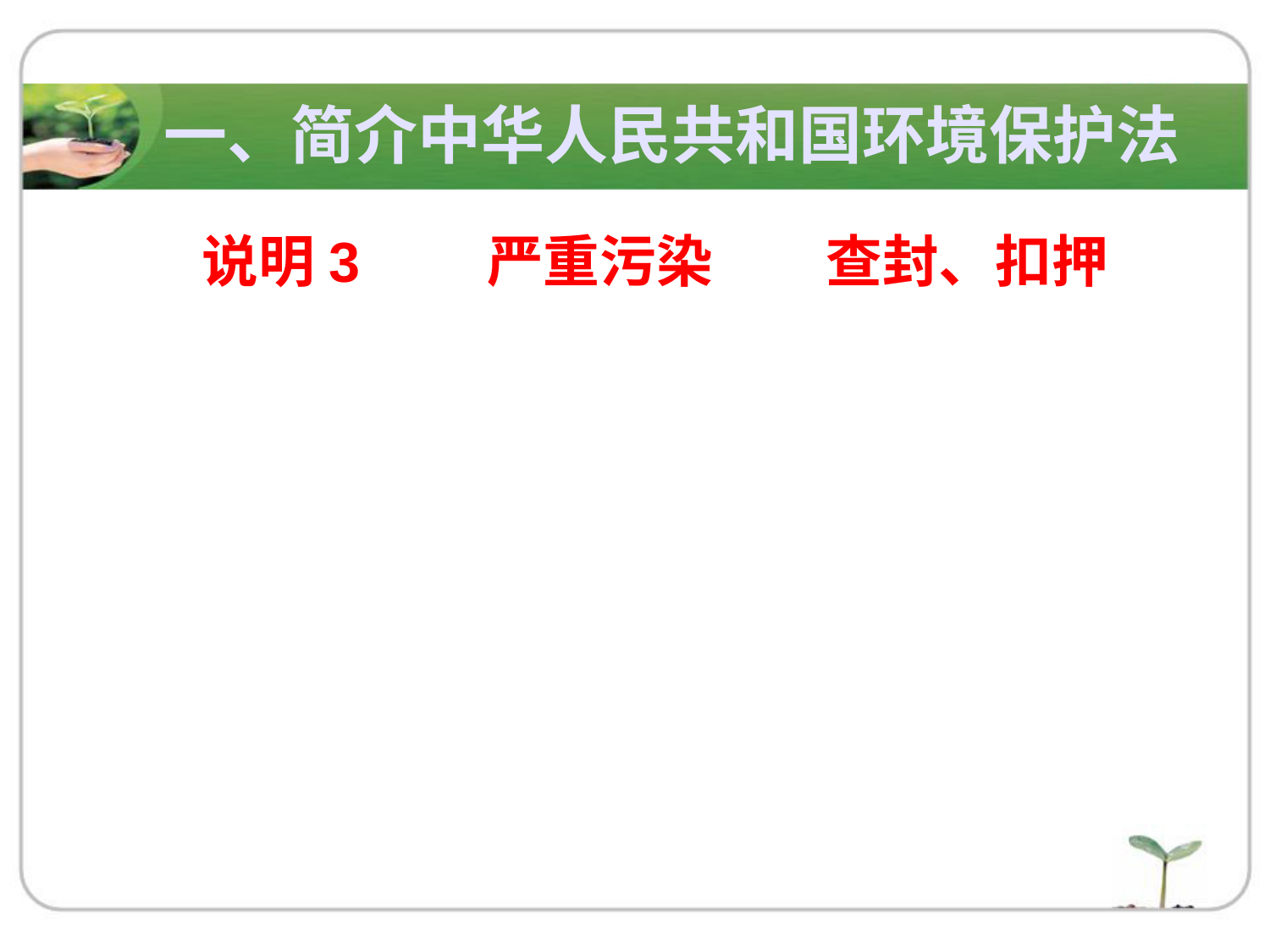

一、简介中华人民共和国环境保护法
说明3：“严重污染”之查封、扣押
第25条：企业违法排污，造成或可能造成严重污染的，环保部门可以查封、扣押造成排污的设施、设备。
《行政强制法》：在适用要件、程序等方面作了严格规定。目的在于规范，防止滥用，保障相对人合法权益。
      如何认定“严重污染”？根据违法排污行为的性质、排放污染物的种类数量、造成的范围后果等因素，综合判断。